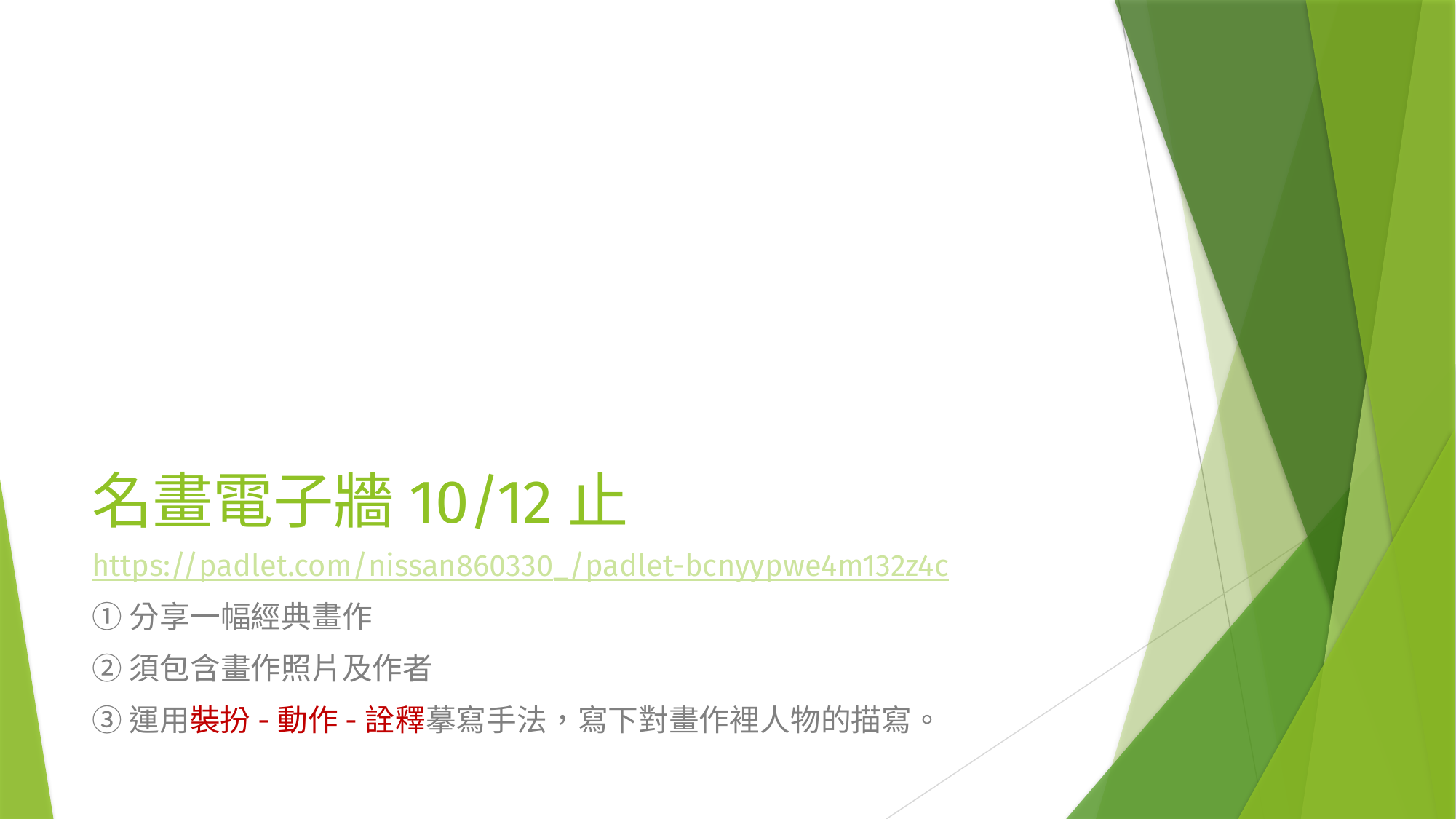

# 名畫電子牆10/12止
https://padlet.com/nissan860330_/padlet-bcnyypwe4m132z4c
①分享一幅經典畫作
②須包含畫作照片及作者
③運用裝扮-動作-詮釋摹寫手法，寫下對畫作裡人物的描寫。